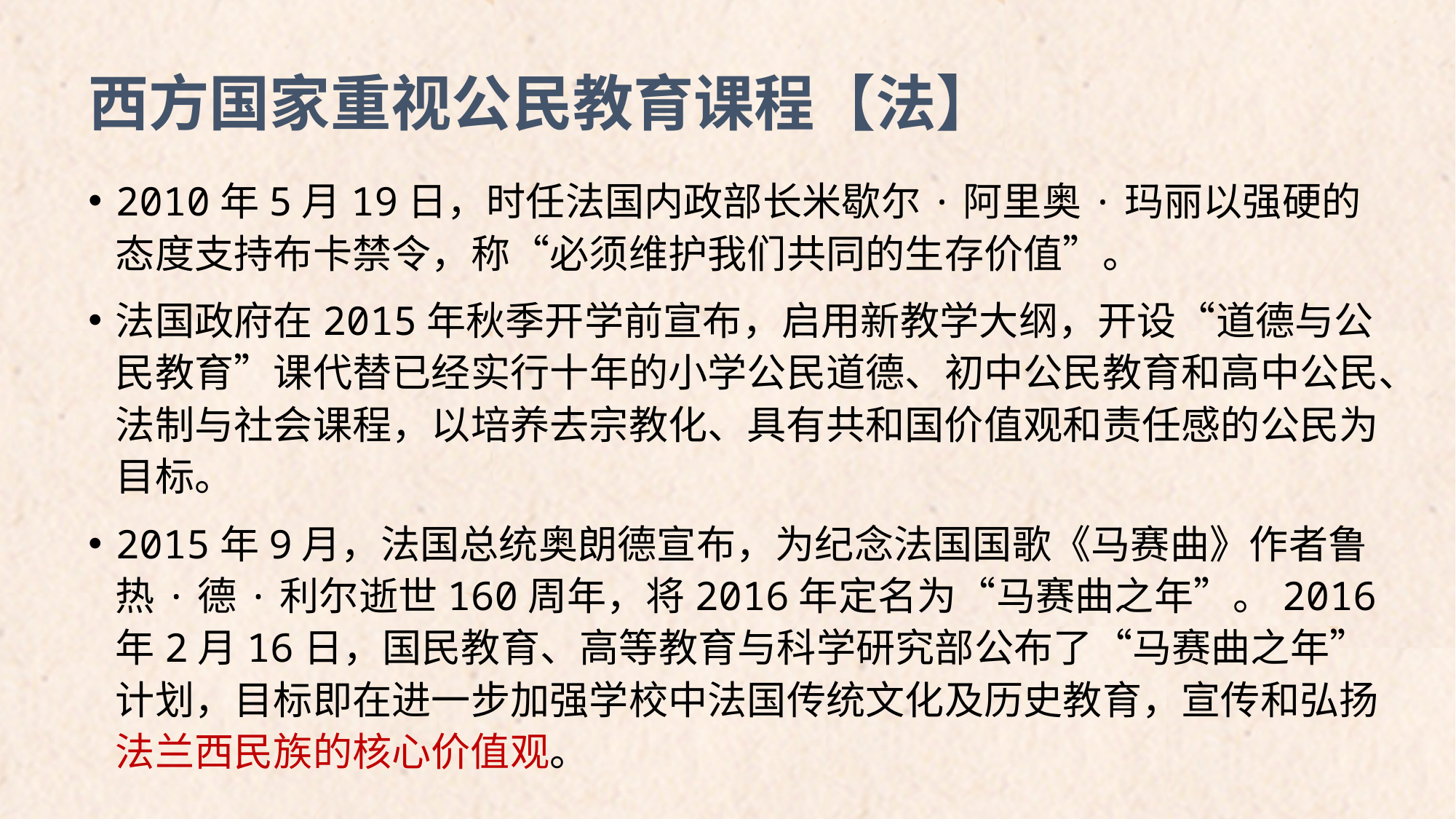

# 西方国家重视公民教育课程【法】
2010年5月19日，时任法国内政部长米歇尔·阿里奥·玛丽以强硬的态度支持布卡禁令，称“必须维护我们共同的生存价值”。
法国政府在2015年秋季开学前宣布，启用新教学大纲，开设“道德与公民教育”课代替已经实行十年的小学公民道德、初中公民教育和高中公民、法制与社会课程，以培养去宗教化、具有共和国价值观和责任感的公民为目标。
2015年9月，法国总统奥朗德宣布，为纪念法国国歌《马赛曲》作者鲁热·德·利尔逝世160周年，将2016年定名为“马赛曲之年”。2016年2月16日，国民教育、高等教育与科学研究部公布了“马赛曲之年”计划，目标即在进一步加强学校中法国传统文化及历史教育，宣传和弘扬法兰西民族的核心价值观。